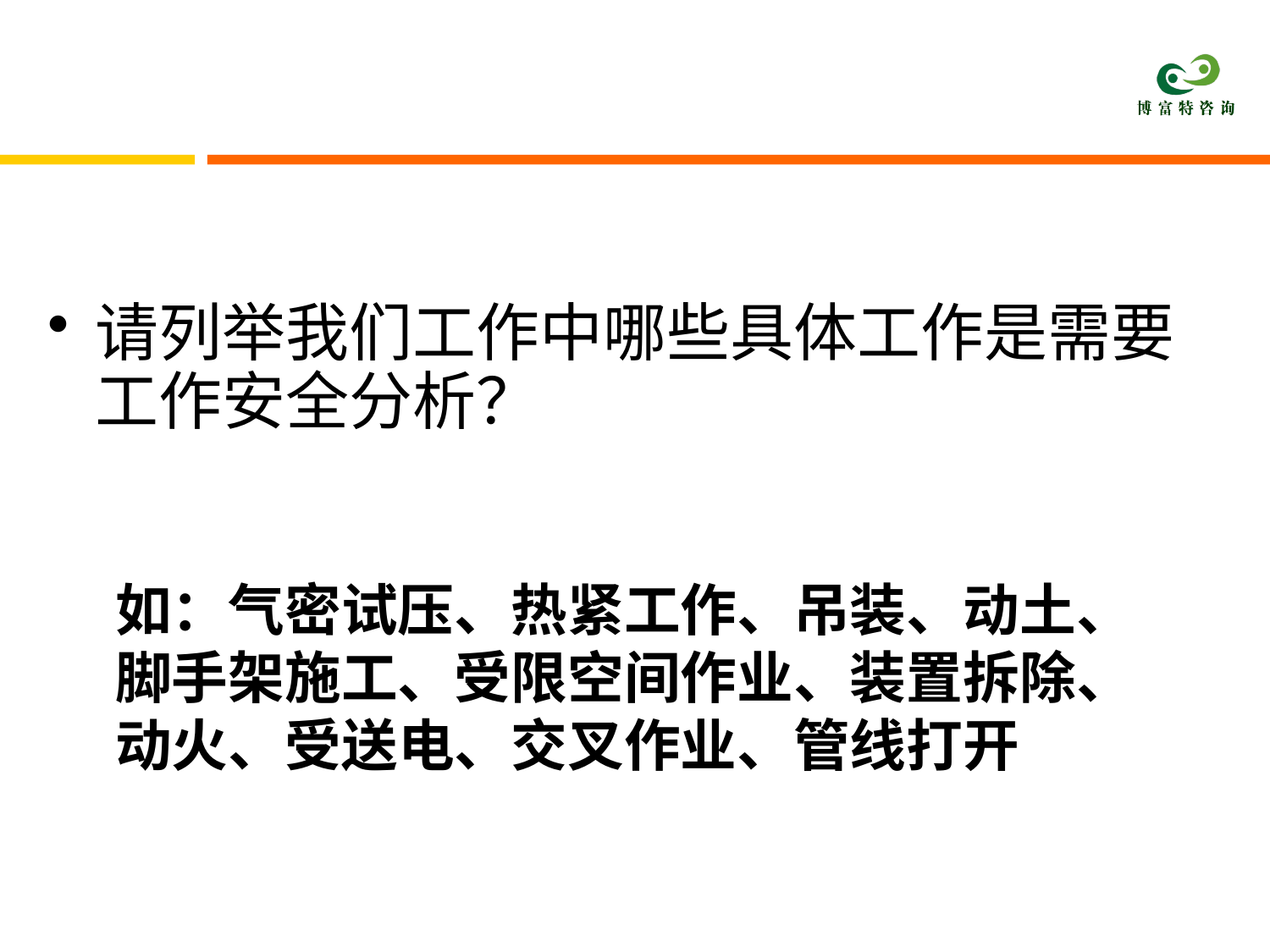

讨论

请列举我们工作中哪些具体工作是需要工作安全分析？
如：气密试压、热紧工作、吊装、动土、脚手架施工、受限空间作业、装置拆除、动火、受送电、交叉作业、管线打开